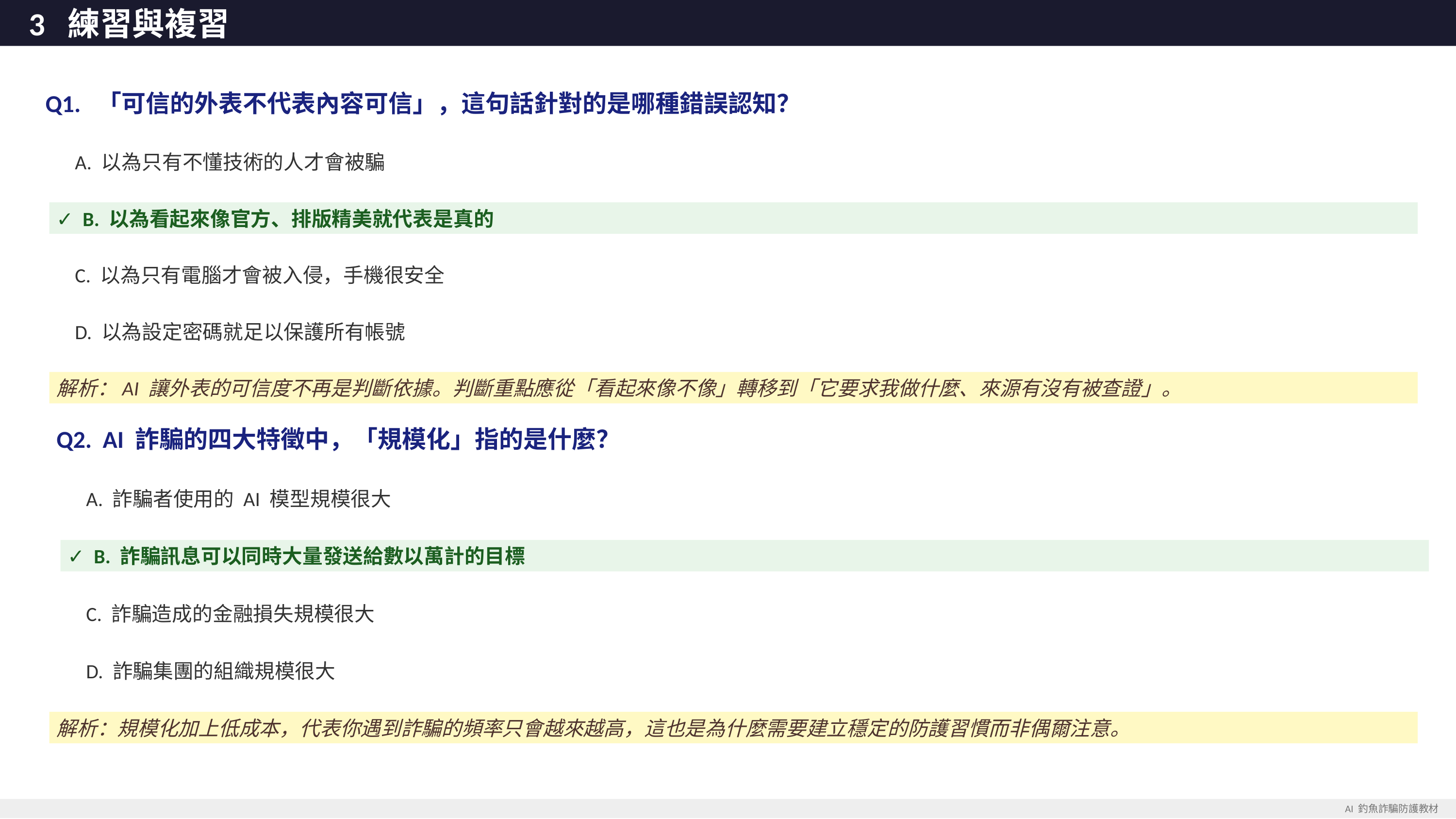

3  練習與複習
Q1.  「可信的外表不代表內容可信」，這句話針對的是哪種錯誤認知？
    A. 以為只有不懂技術的人才會被騙
✓  B. 以為看起來像官方、排版精美就代表是真的
    C. 以為只有電腦才會被入侵，手機很安全
    D. 以為設定密碼就足以保護所有帳號
解析：AI 讓外表的可信度不再是判斷依據。判斷重點應從「看起來像不像」轉移到「它要求我做什麼、來源有沒有被查證」。
Q2.  AI 詐騙的四大特徵中，「規模化」指的是什麼？
    A. 詐騙者使用的 AI 模型規模很大
✓  B. 詐騙訊息可以同時大量發送給數以萬計的目標
    C. 詐騙造成的金融損失規模很大
    D. 詐騙集團的組織規模很大
解析：規模化加上低成本，代表你遇到詐騙的頻率只會越來越高，這也是為什麼需要建立穩定的防護習慣而非偶爾注意。
AI 釣魚詐騙防護教材